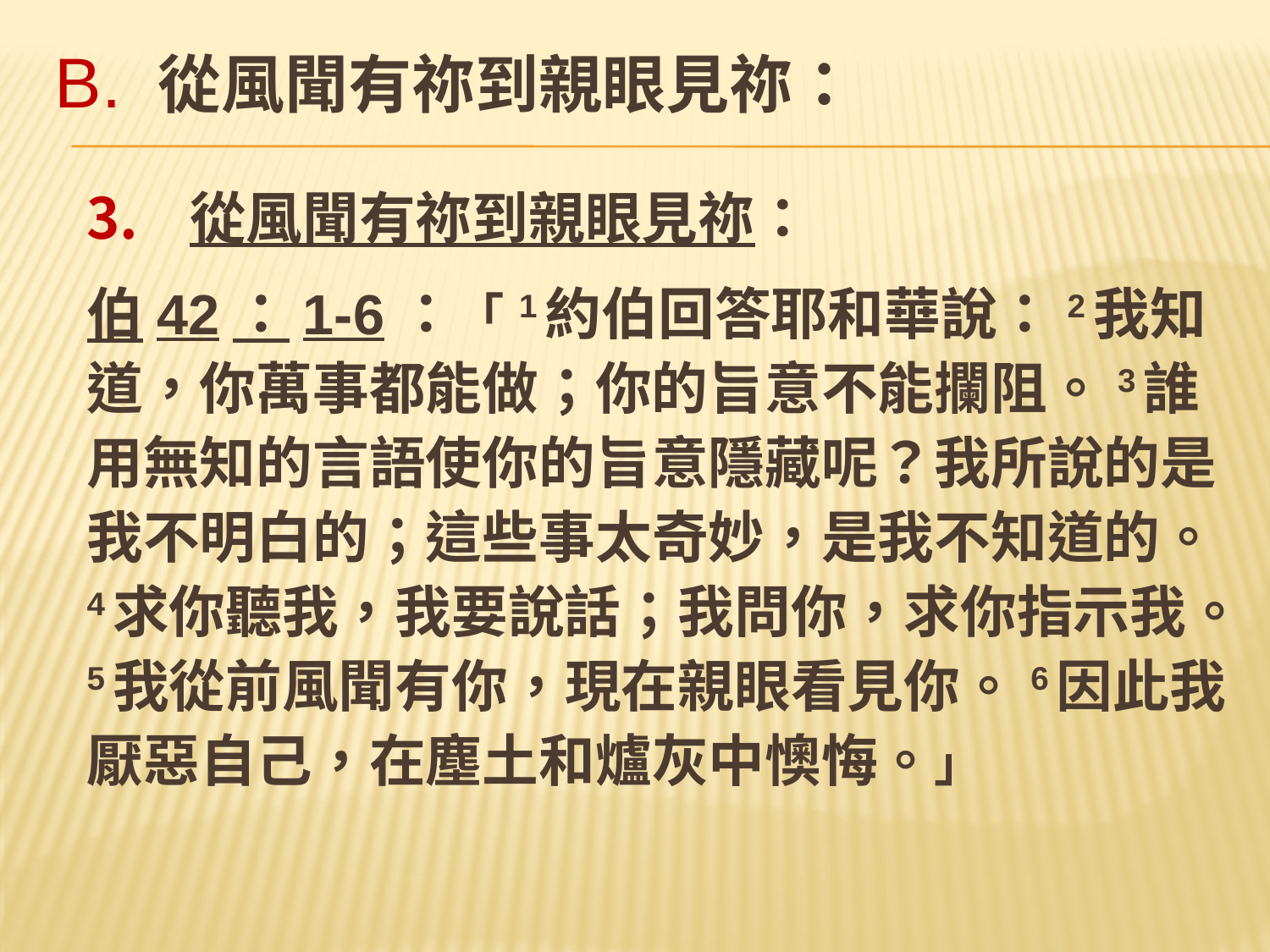

# B. 從風聞有祢到親眼見祢：
從風聞有祢到親眼見祢：
伯42：1-6：「 1約伯回答耶和華說：2我知道，你萬事都能做；你的旨意不能攔阻。3誰用無知的言語使你的旨意隱藏呢？我所說的是我不明白的；這些事太奇妙，是我不知道的。4求你聽我，我要說話；我問你，求你指示我。5我從前風聞有你，現在親眼看見你。6因此我厭惡自己，在塵土和爐灰中懊悔。」